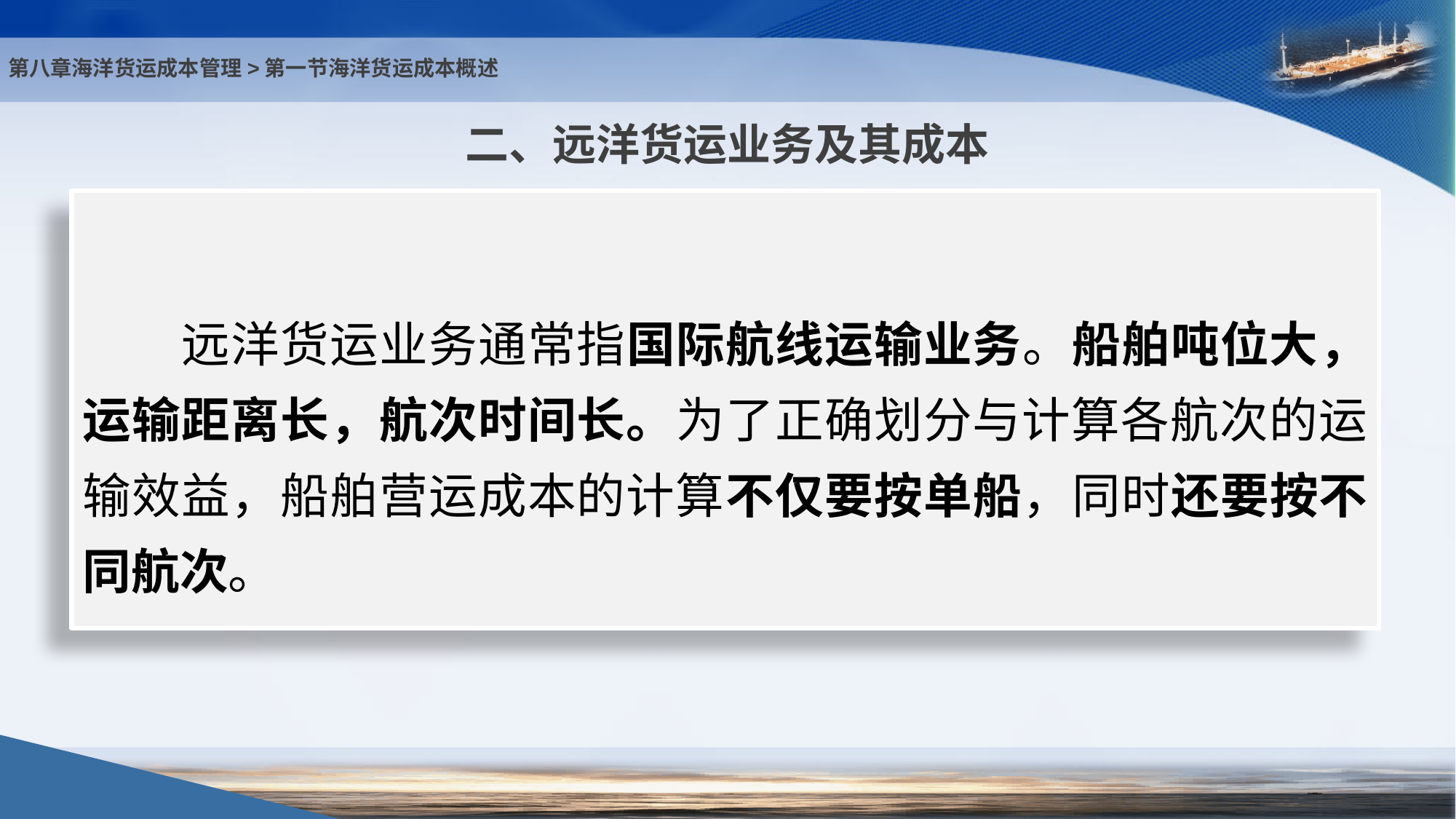

第八章海洋货运成本管理>第一节海洋货运成本概述
# 二、远洋货运业务及其成本

远洋货运业务通常指国际航线运输业务。船舶吨位大，运输距离长，航次时间长。为了正确划分与计算各航次的运输效益，船舶营运成本的计算不仅要按单船，同时还要按不同航次。